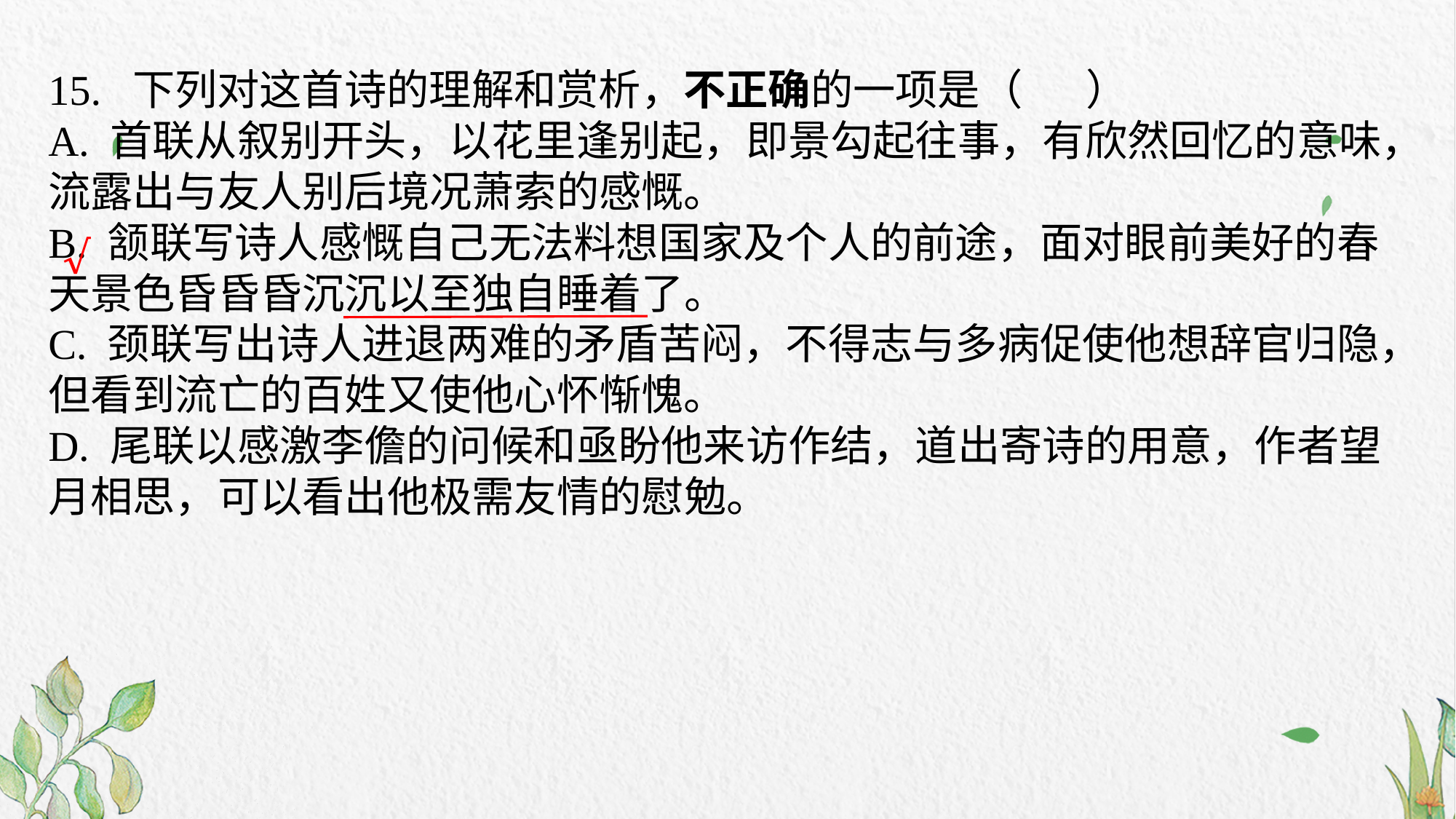

15.  下列对这首诗的理解和赏析，不正确的一项是（      ）
A. 首联从叙别开头，以花里逢别起，即景勾起往事，有欣然回忆的意味，流露出与友人别后境况萧索的感慨。
B. 颔联写诗人感慨自己无法料想国家及个人的前途，面对眼前美好的春天景色昏昏昏沉沉以至独自睡着了。
C. 颈联写出诗人进退两难的矛盾苦闷，不得志与多病促使他想辞官归隐，但看到流亡的百姓又使他心怀惭愧。
D. 尾联以感激李儋的问候和亟盼他来访作结，道出寄诗的用意，作者望月相思，可以看出他极需友情的慰勉。
√